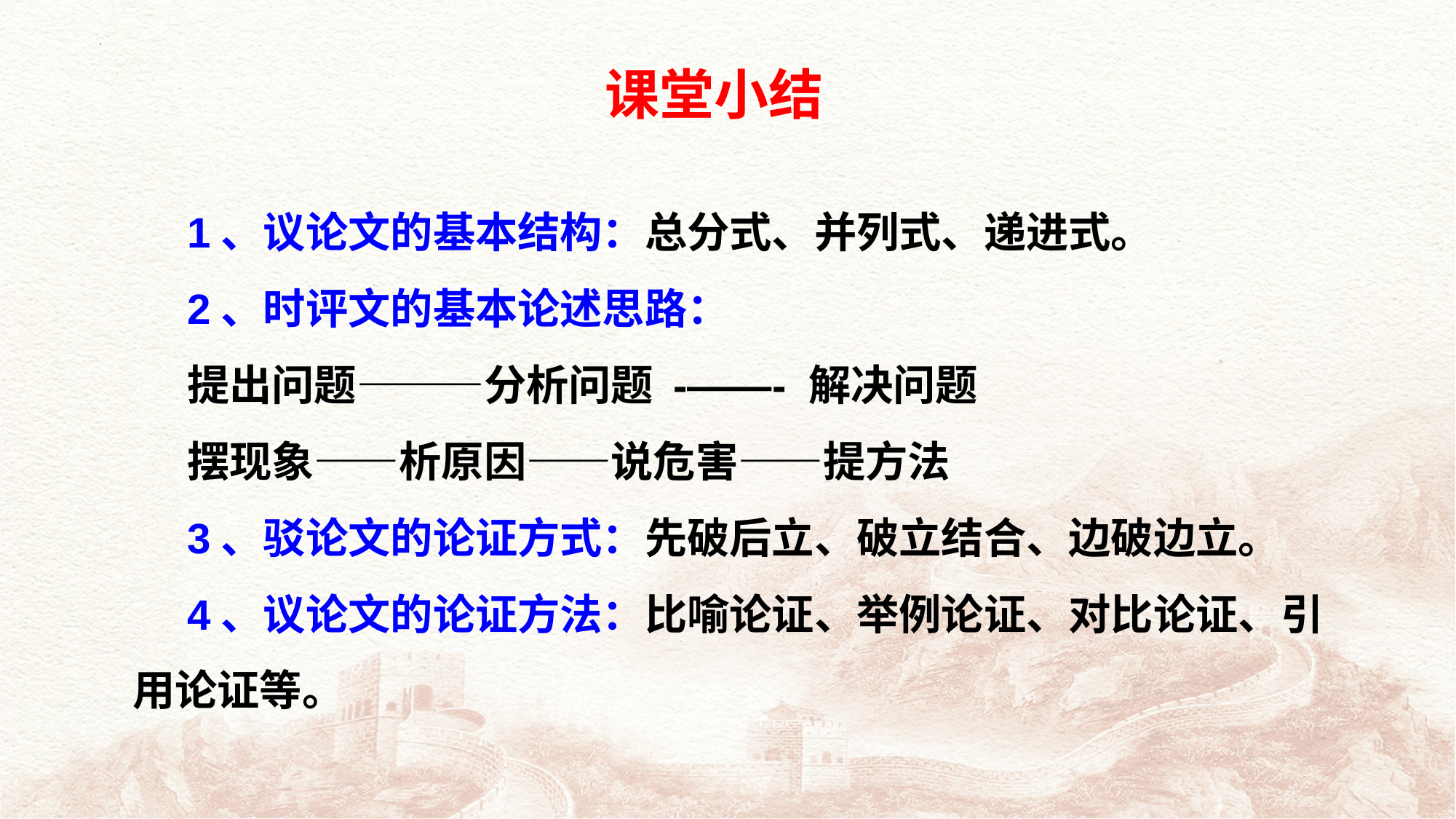

课堂小结
1、议论文的基本结构：总分式、并列式、递进式。
2、时评文的基本论述思路：
提出问题———分析问题 -——- 解决问题
摆现象——析原因——说危害——提方法
3、驳论文的论证方式：先破后立、破立结合、边破边立。
4、议论文的论证方法：比喻论证、举例论证、对比论证、引用论证等。